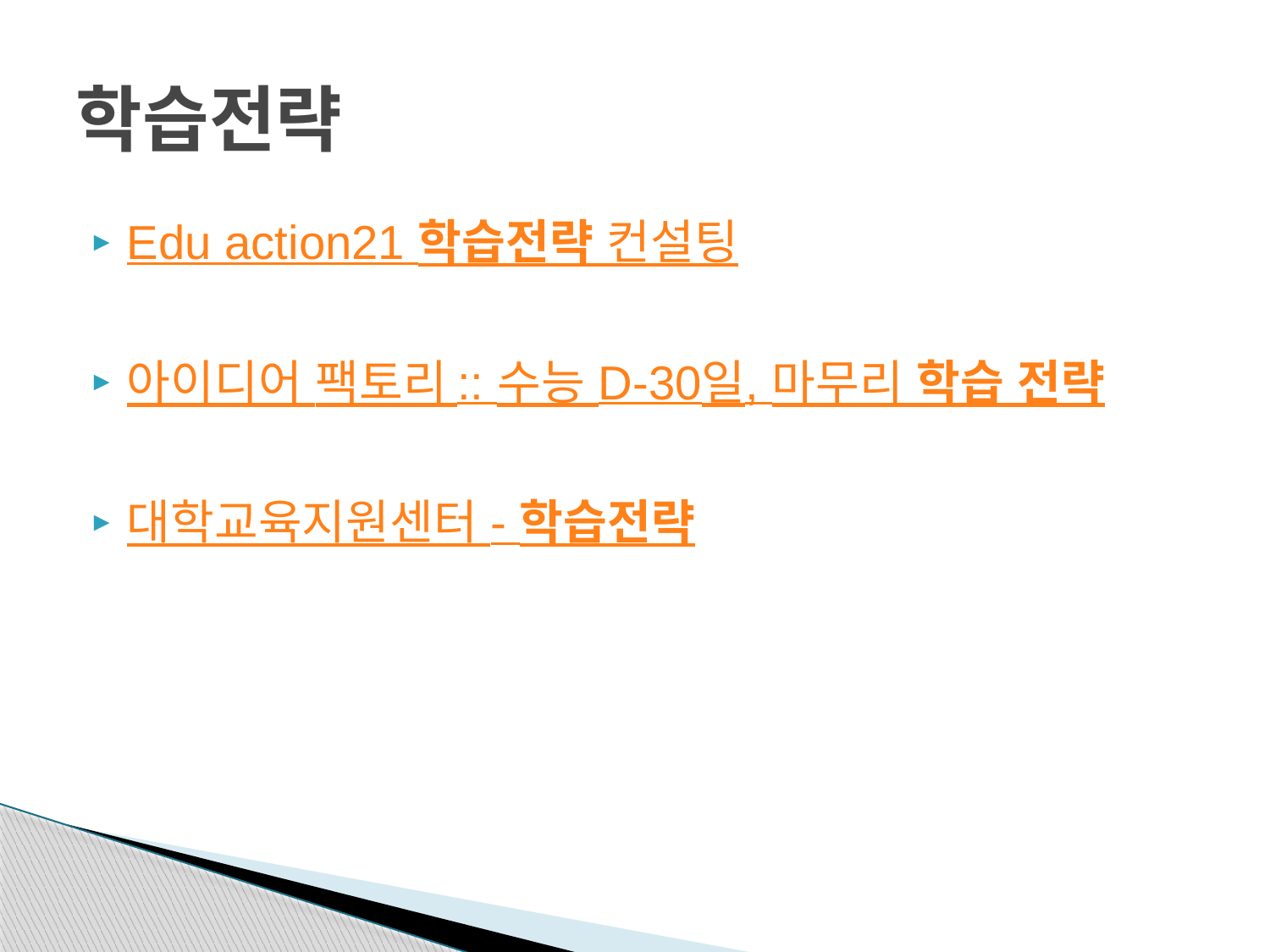

# 학습전략
Edu action21 학습전략 컨설팅

아이디어 팩토리 :: 수능 D-30일, 마무리 학습 전략

대학교육지원센터 - 학습전략